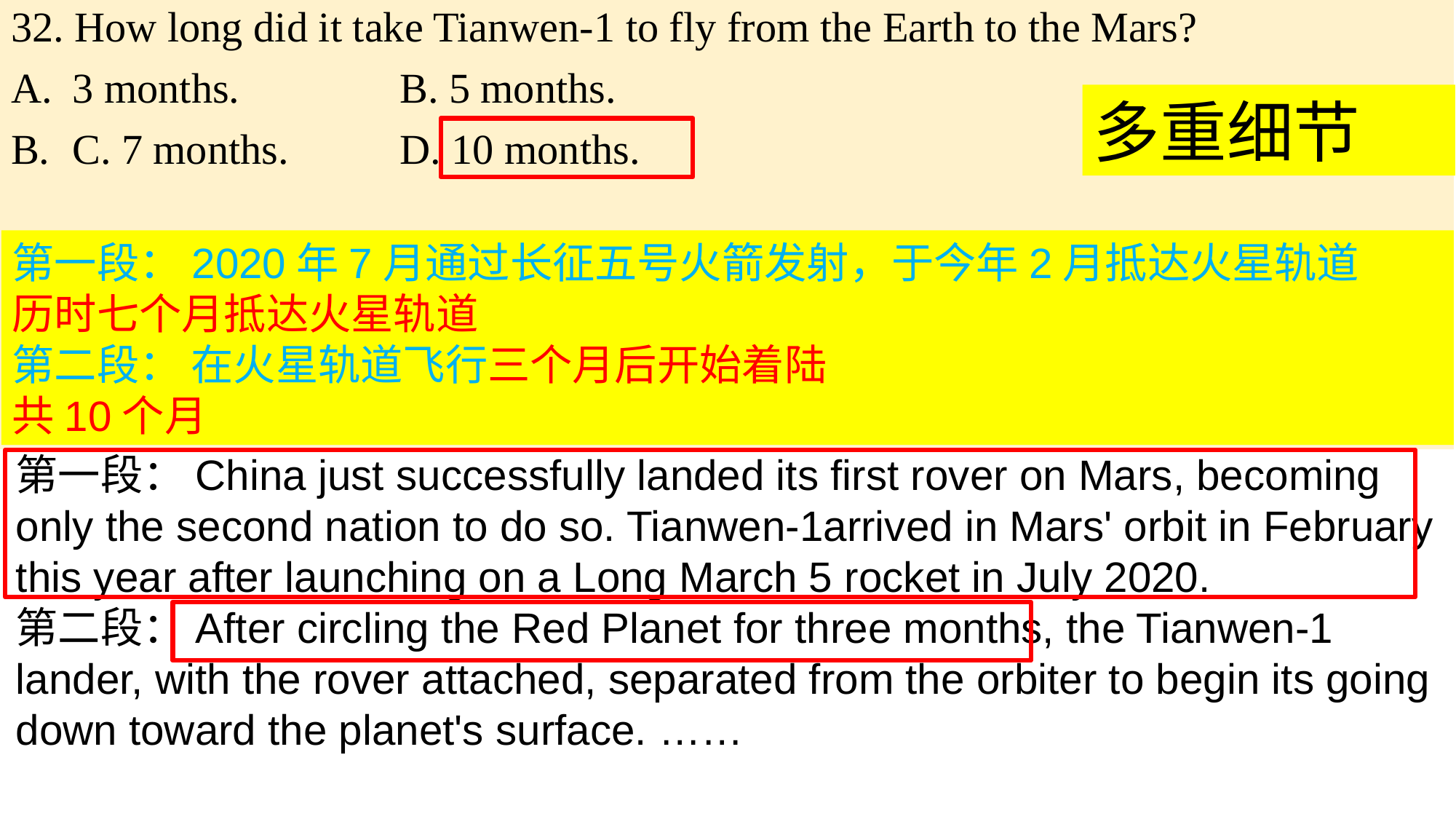

32. How long did it take Tianwen-1 to fly from the Earth to the Mars?
3 months.		B. 5 months.
C. 7 months.		D. 10 months.
多重细节

第一段：2020年7月通过长征五号火箭发射，于今年2月抵达火星轨道
历时七个月抵达火星轨道
第二段： 在火星轨道飞行三个月后开始着陆
共10个月
第一段：China just successfully landed its first rover on Mars, becoming only the second nation to do so. Tianwen-1arrived in Mars' orbit in February this year after launching on a Long March 5 rocket in July 2020.
第二段：After circling the Red Planet for three months, the Tianwen-1 lander, with the rover attached, separated from the orbiter to begin its going down toward the planet's surface. ……